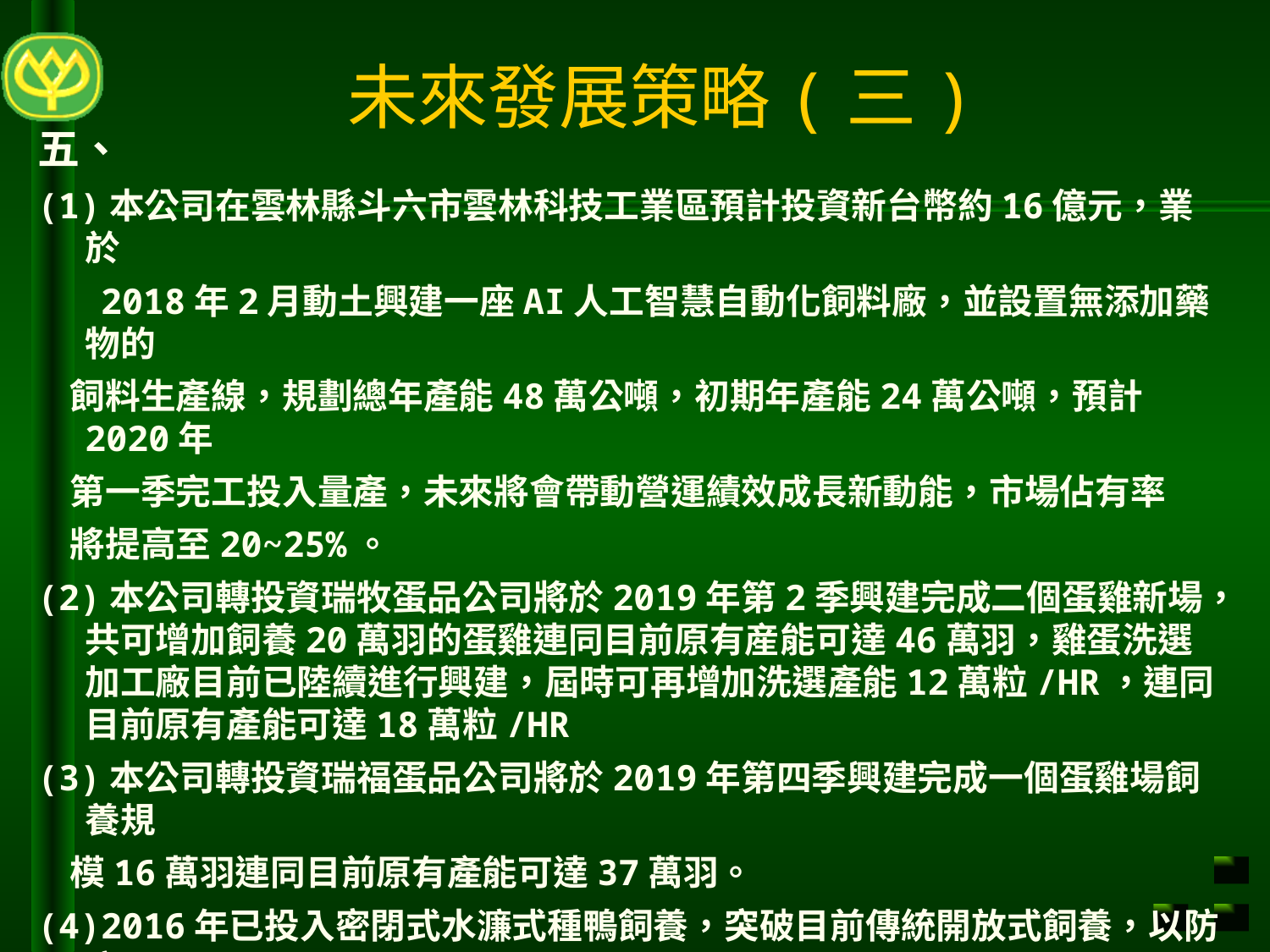

未來發展策略(三)
五、
(1)本公司在雲林縣斗六市雲林科技工業區預計投資新台幣約16億元，業於
   2018年2月動土興建一座AI人工智慧自動化飼料廠，並設置無添加藥物的
   飼料生產線，規劃總年產能48萬公噸，初期年產能24萬公噸，預計2020年
   第一季完工投入量產，未來將會帶動營運績效成長新動能，市場佔有率
   將提高至20~25%。
(2)本公司轉投資瑞牧蛋品公司將於2019年第2季興建完成二個蛋雞新場，共可增加飼養20萬羽的蛋雞連同目前原有産能可達46萬羽，雞蛋洗選加工廠目前已陸續進行興建，屆時可再增加洗選產能12萬粒/HR，連同目前原有產能可達18萬粒/HR
(3)本公司轉投資瑞福蛋品公司將於2019年第四季興建完成一個蛋雞場飼養規
   模16萬羽連同目前原有產能可達37萬羽。
(4)2016年已投入密閉式水濂式種鴨飼養，突破目前傳統開放式飼養，以防疫
   概念做好生物安全防護，藉以提升小鴨品質，目前已量產50,000羽/月小
   鴨，預計2018年11月~2019年2月再投入兩場的種鴨飼養,预計2019年下半年小鴨量產可達130,000羽/月。

。
(